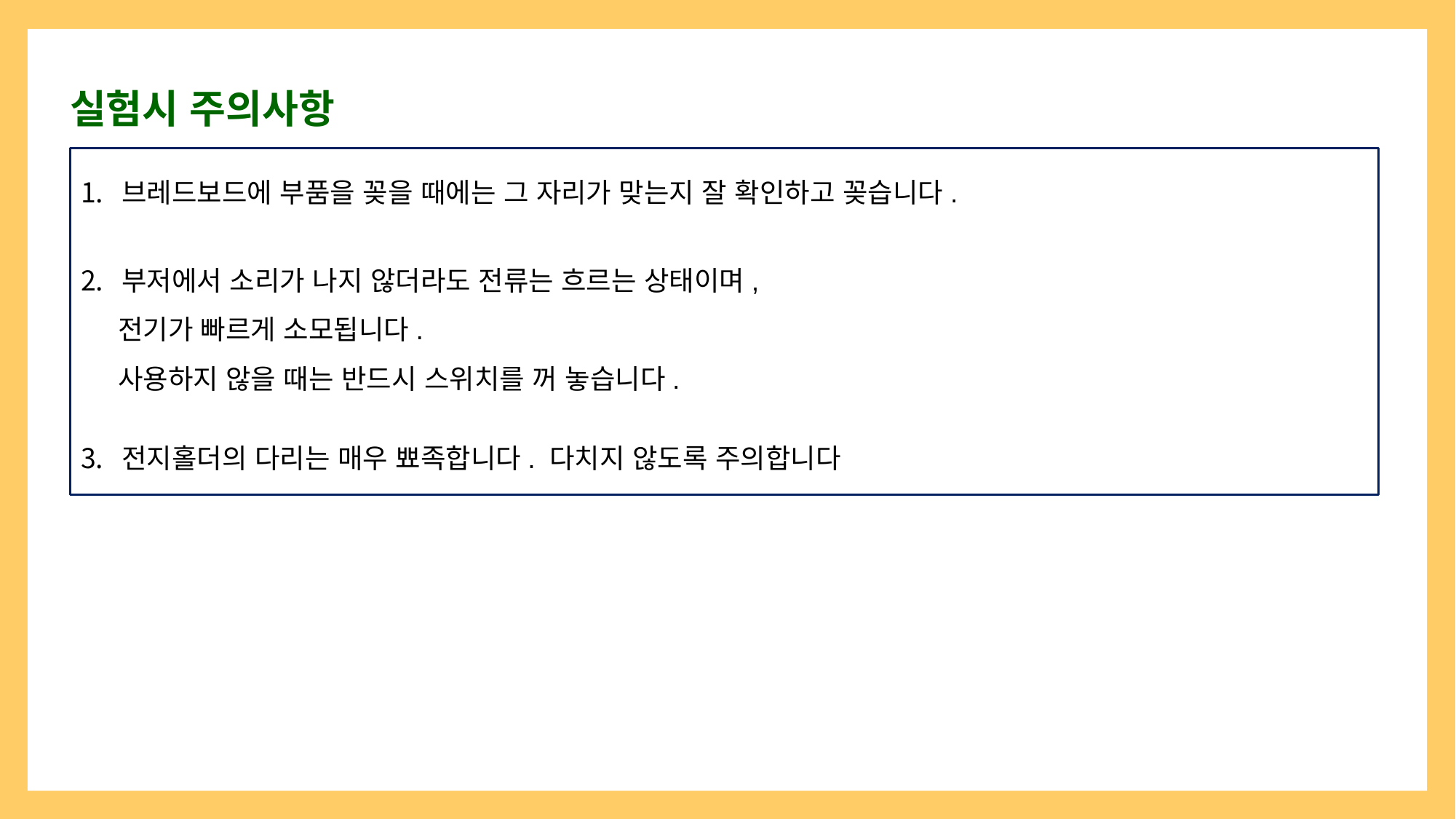

실험시 주의사항

브레드보드에 부품을 꽂을 때에는 그 자리가 맞는지 잘 확인하고 꽂습니다.
부저에서 소리가 나지 않더라도 전류는 흐르는 상태이며,
    전기가 빠르게 소모됩니다.
    사용하지 않을 때는 반드시 스위치를 꺼 놓습니다.
전지홀더의 다리는 매우 뾰족합니다. 다치지 않도록 주의합니다